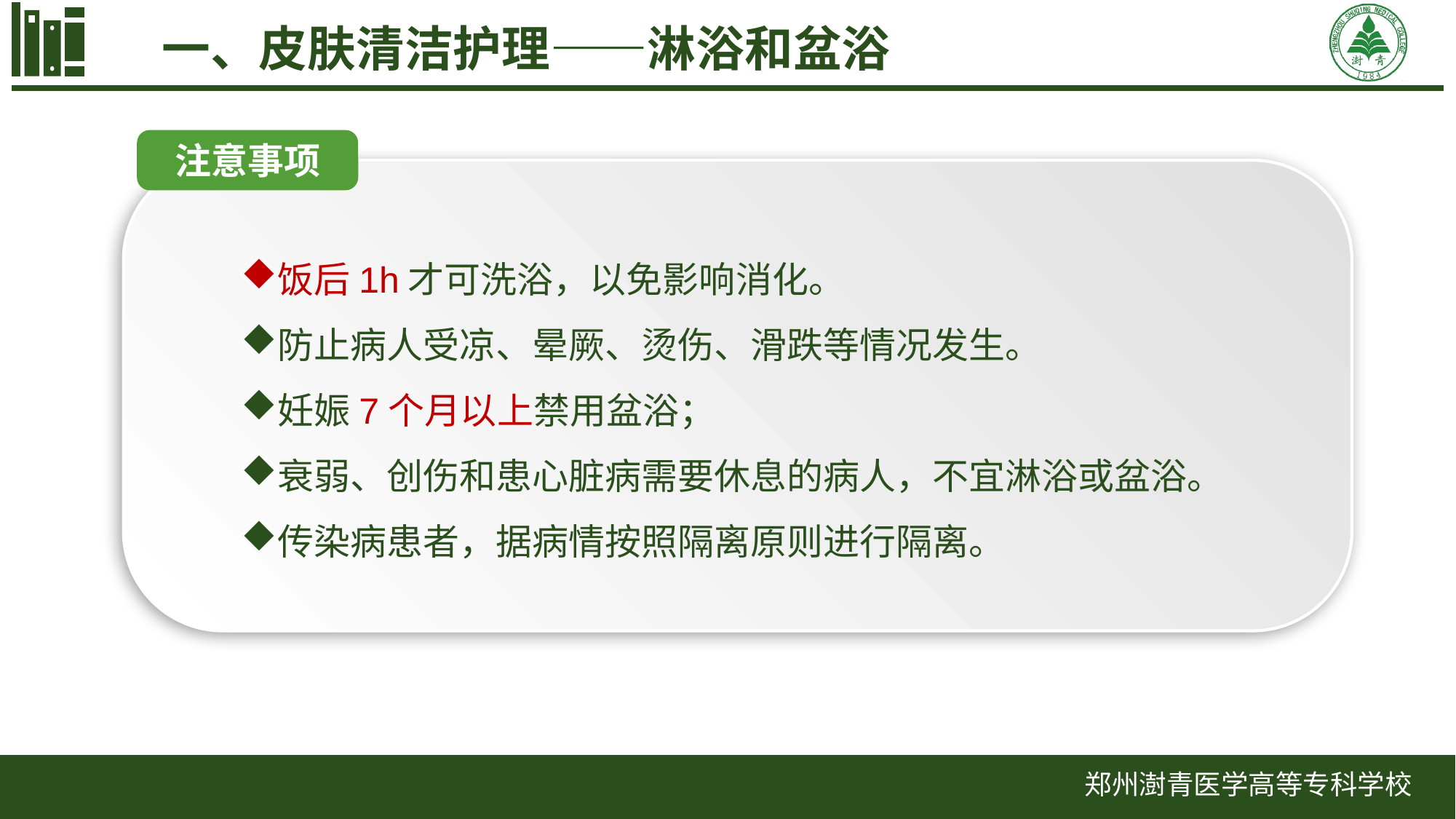

一、皮肤清洁护理——淋浴和盆浴
注意事项

饭后1h才可洗浴，以免影响消化。
防止病人受凉、晕厥、烫伤、滑跌等情况发生。
妊娠7个月以上禁用盆浴；
衰弱、创伤和患心脏病需要休息的病人，不宜淋浴或盆浴。
传染病患者，据病情按照隔离原则进行隔离。

郑州澍青医学高等专科学校